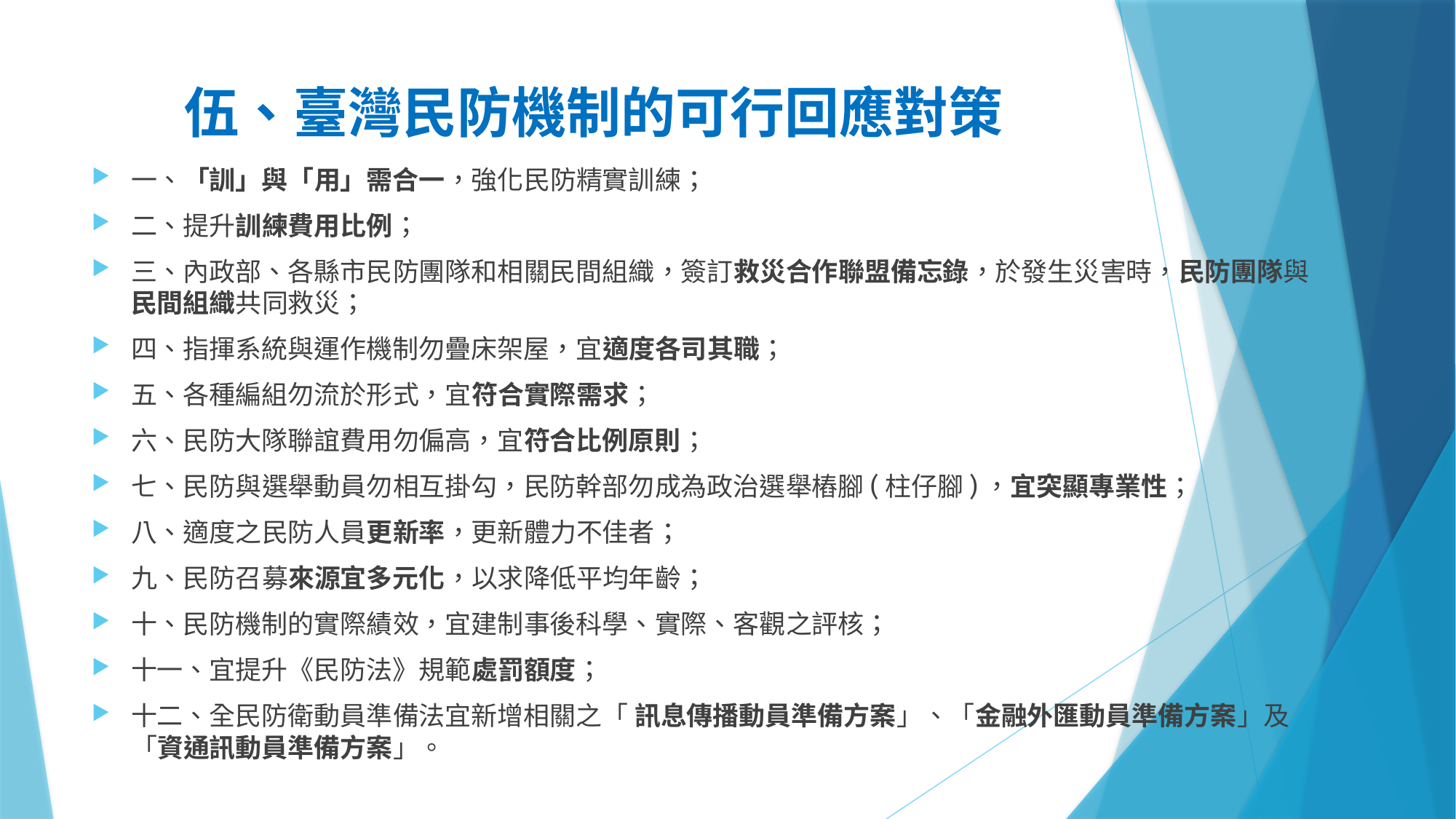

# 伍、臺灣民防機制的可行回應對策
一、「訓」與「用」需合一，強化民防精實訓練；
二、提升訓練費用比例；
三、內政部、各縣市民防團隊和相關民間組織，簽訂救災合作聯盟備忘錄，於發生災害時，民防團隊與民間組織共同救災；
四、指揮系統與運作機制勿疊床架屋，宜適度各司其職；
五、各種編組勿流於形式，宜符合實際需求；
六、民防大隊聯誼費用勿偏高，宜符合比例原則；
七、民防與選舉動員勿相互掛勾，民防幹部勿成為政治選舉樁腳(柱仔腳)，宜突顯專業性；
八、適度之民防人員更新率，更新體力不佳者；
九、民防召募來源宜多元化，以求降低平均年齡；
十、民防機制的實際績效，宜建制事後科學、實際、客觀之評核；
十一、宜提升《民防法》規範處罰額度；
十二、全民防衛動員準備法宜新增相關之「 訊息傳播動員準備方案」、「金融外匯動員準備方案」及「資通訊動員準備方案」。